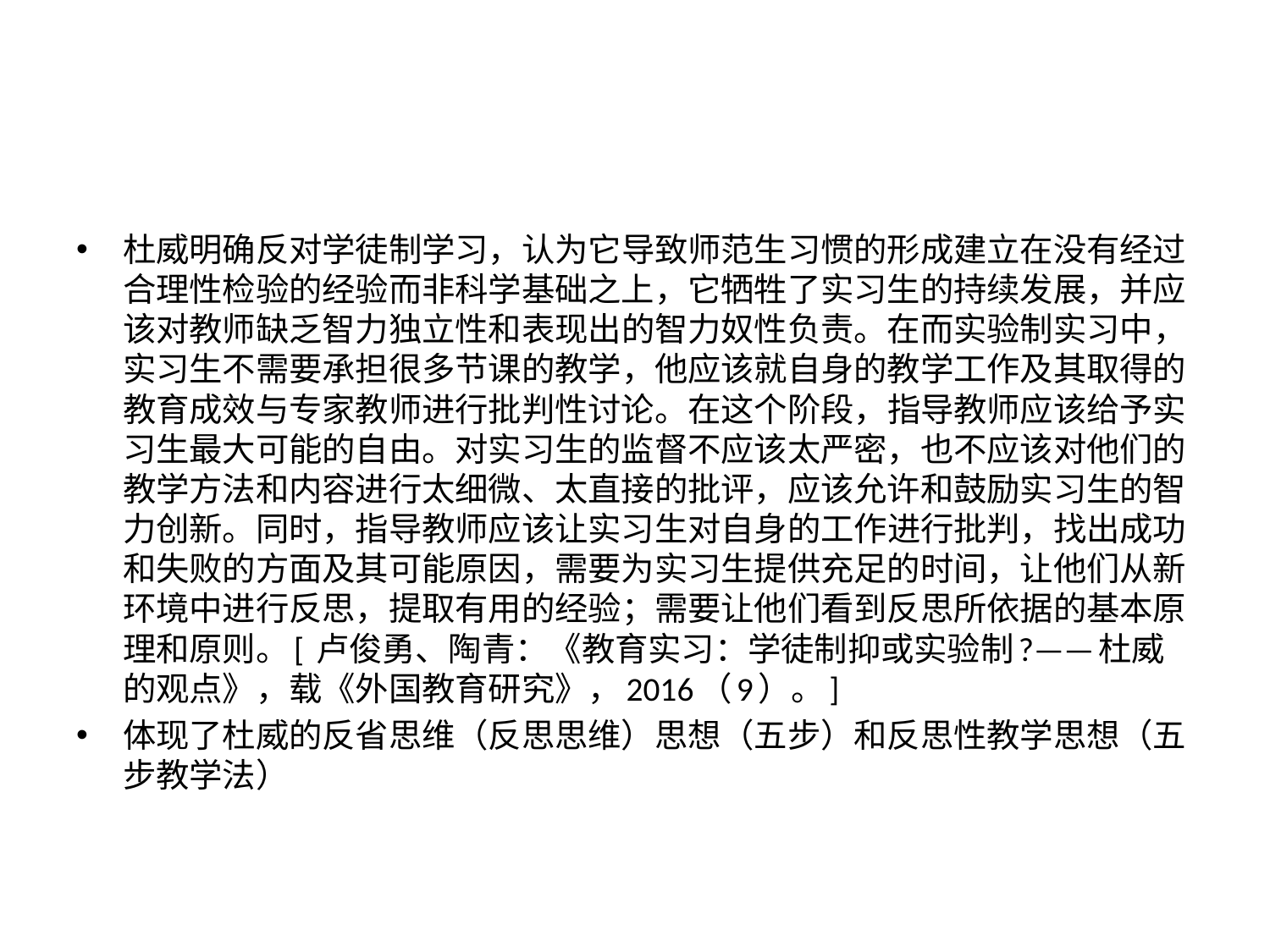

#
杜威明确反对学徒制学习，认为它导致师范生习惯的形成建立在没有经过合理性检验的经验而非科学基础之上，它牺牲了实习生的持续发展，并应该对教师缺乏智力独立性和表现出的智力奴性负责。在而实验制实习中，实习生不需要承担很多节课的教学，他应该就自身的教学工作及其取得的教育成效与专家教师进行批判性讨论。在这个阶段，指导教师应该给予实习生最大可能的自由。对实习生的监督不应该太严密，也不应该对他们的教学方法和内容进行太细微、太直接的批评，应该允许和鼓励实习生的智力创新。同时，指导教师应该让实习生对自身的工作进行批判，找出成功和失败的方面及其可能原因，需要为实习生提供充足的时间，让他们从新环境中进行反思，提取有用的经验；需要让他们看到反思所依据的基本原理和原则。[ 卢俊勇、陶青：《教育实习：学徒制抑或实验制?——杜威的观点》，载《外国教育研究》，2016（9）。]
体现了杜威的反省思维（反思思维）思想（五步）和反思性教学思想（五步教学法）